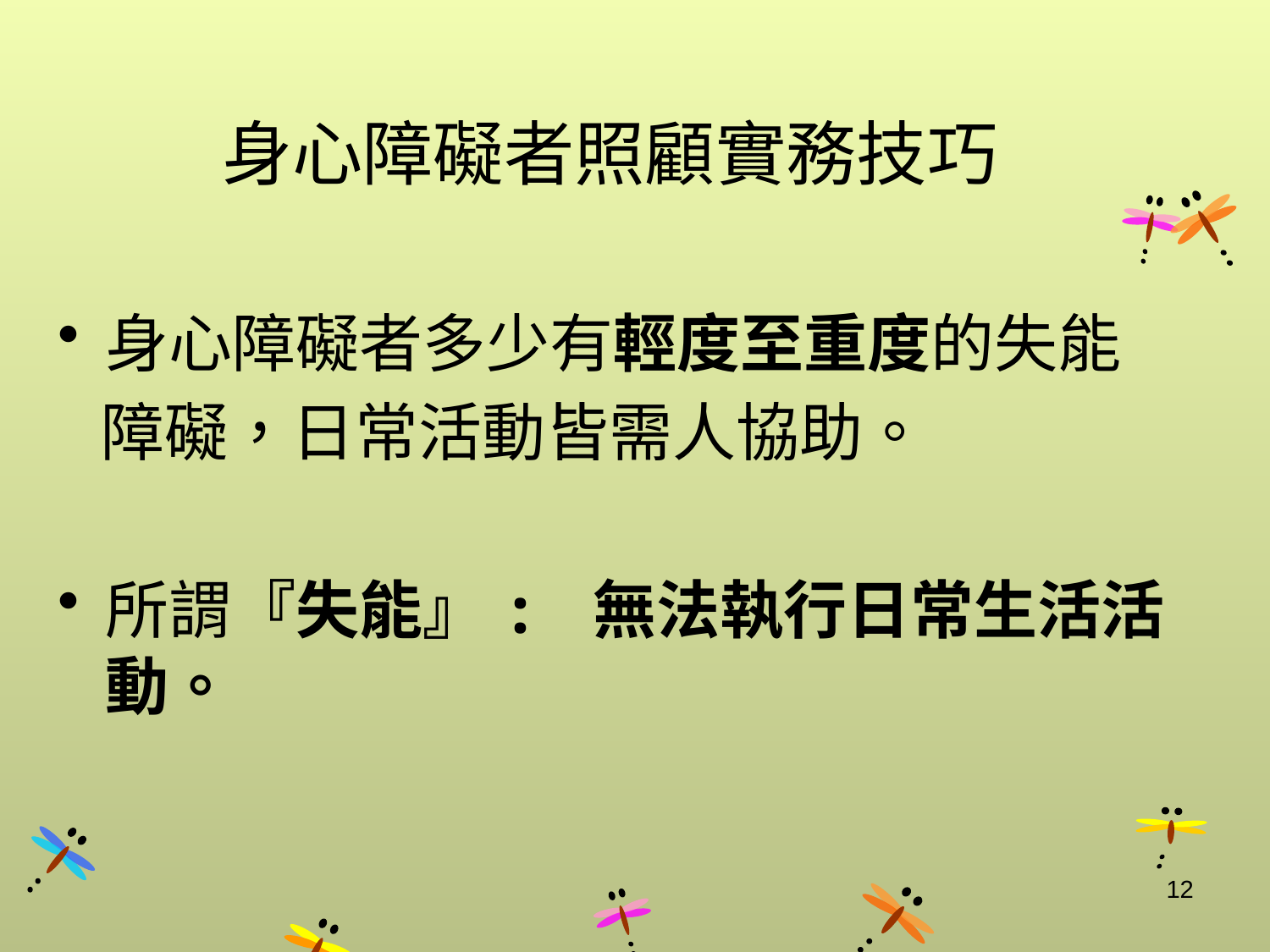

# 身心障礙者照顧實務技巧
身心障礙者多少有輕度至重度的失能
  障礙，日常活動皆需人協助。

所謂『失能』: 無法執行日常生活活動。

12